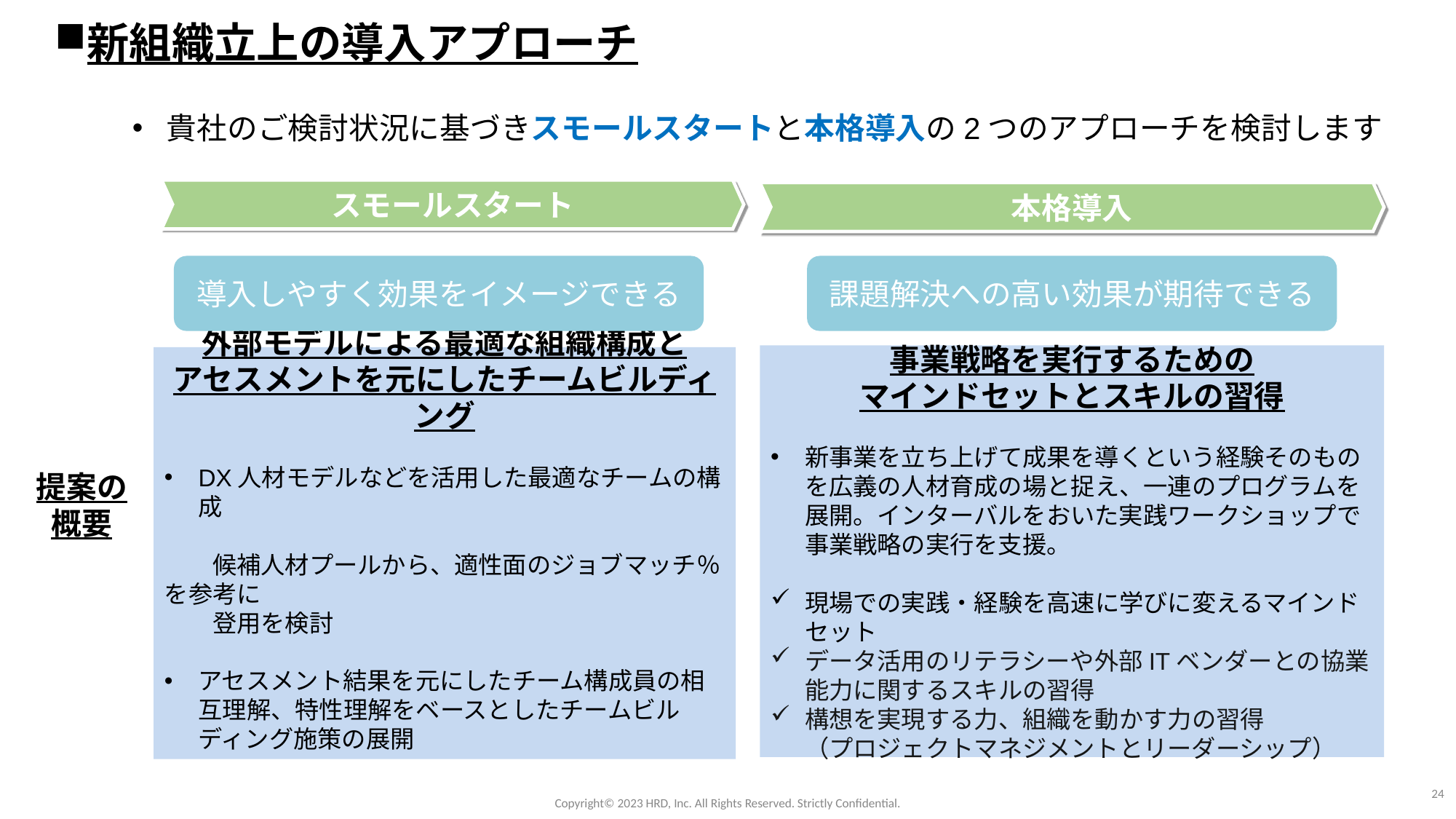

新組織立上の導入アプローチ
貴社のご検討状況に基づきスモールスタートと本格導入の2つのアプローチを検討します

スモールスタート
本格導入
導入しやすく効果をイメージできる
課題解決への高い効果が期待できる
事業戦略を実行するための
マインドセットとスキルの習得

新事業を立ち上げて成果を導くという経験そのものを広義の人材育成の場と捉え、一連のプログラムを展開。インターバルをおいた実践ワークショップで事業戦略の実行を支援。

現場での実践・経験を高速に学びに変えるマインドセット
データ活用のリテラシーや外部ITベンダーとの協業能力に関するスキルの習得
構想を実現する力、組織を動かす力の習得              （プロジェクトマネジメントとリーダーシップ）
外部モデルによる最適な組織構成と
アセスメントを元にしたチームビルディング

DX人材モデルなどを活用した最適なチームの構成

　　候補人材プールから、適性面のジョブマッチ％を参考に
　　登用を検討

アセスメント結果を元にしたチーム構成員の相互理解、特性理解をベースとしたチームビルディング施策の展開

提案の概要
24
Copyright©️ 2023 HRD, Inc. All Rights Reserved. Strictly Confidential.